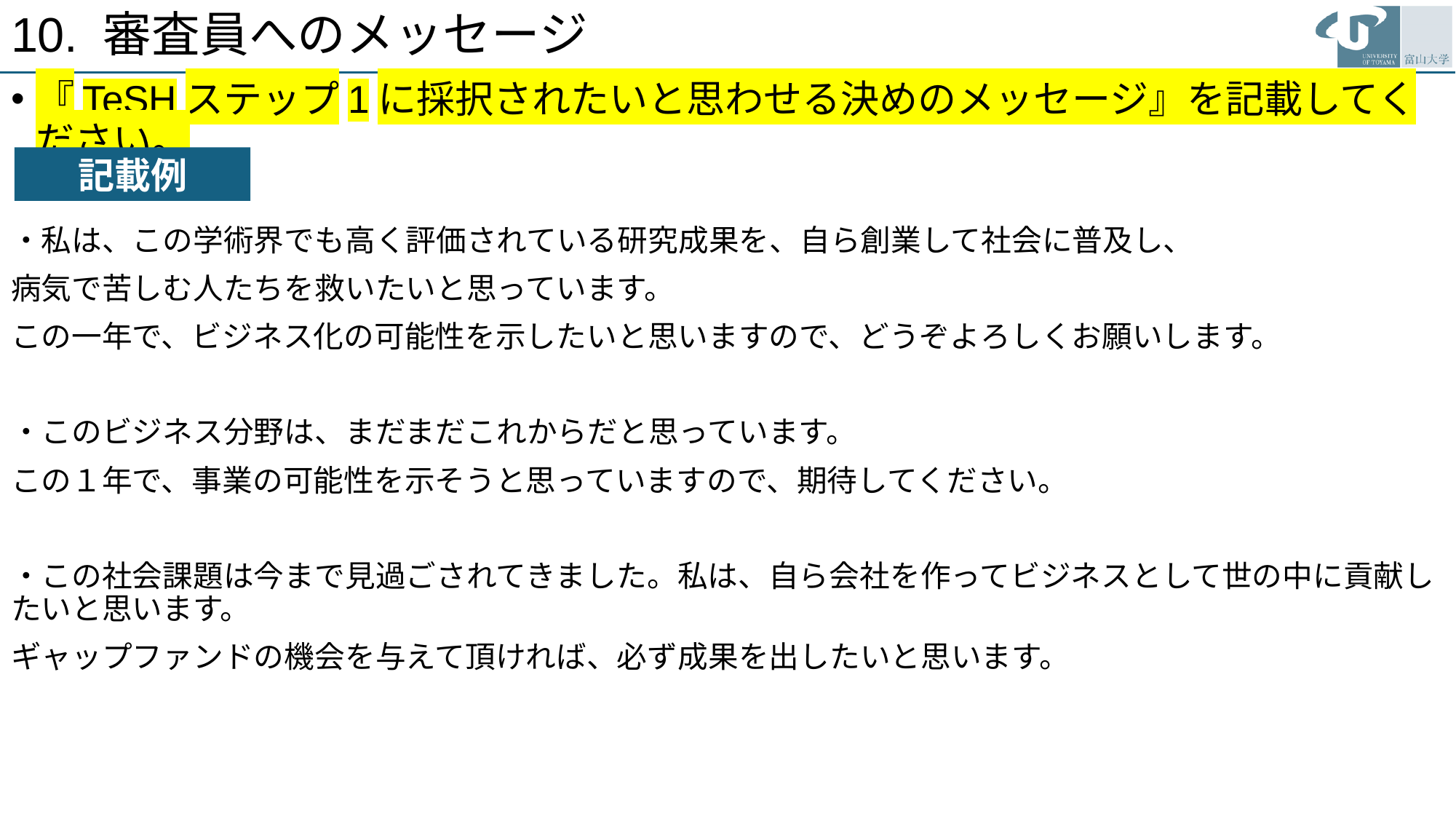

# 10. 審査員へのメッセージ
『TeSHステップ1に採択されたいと思わせる決めのメッセージ』を記載してください。
記載例
・私は、この学術界でも高く評価されている研究成果を、自ら創業して社会に普及し、
病気で苦しむ人たちを救いたいと思っています。
この一年で、ビジネス化の可能性を示したいと思いますので、どうぞよろしくお願いします。

・このビジネス分野は、まだまだこれからだと思っています。
この１年で、事業の可能性を示そうと思っていますので、期待してください。

・この社会課題は今まで見過ごされてきました。私は、自ら会社を作ってビジネスとして世の中に貢献したいと思います。
ギャップファンドの機会を与えて頂ければ、必ず成果を出したいと思います。